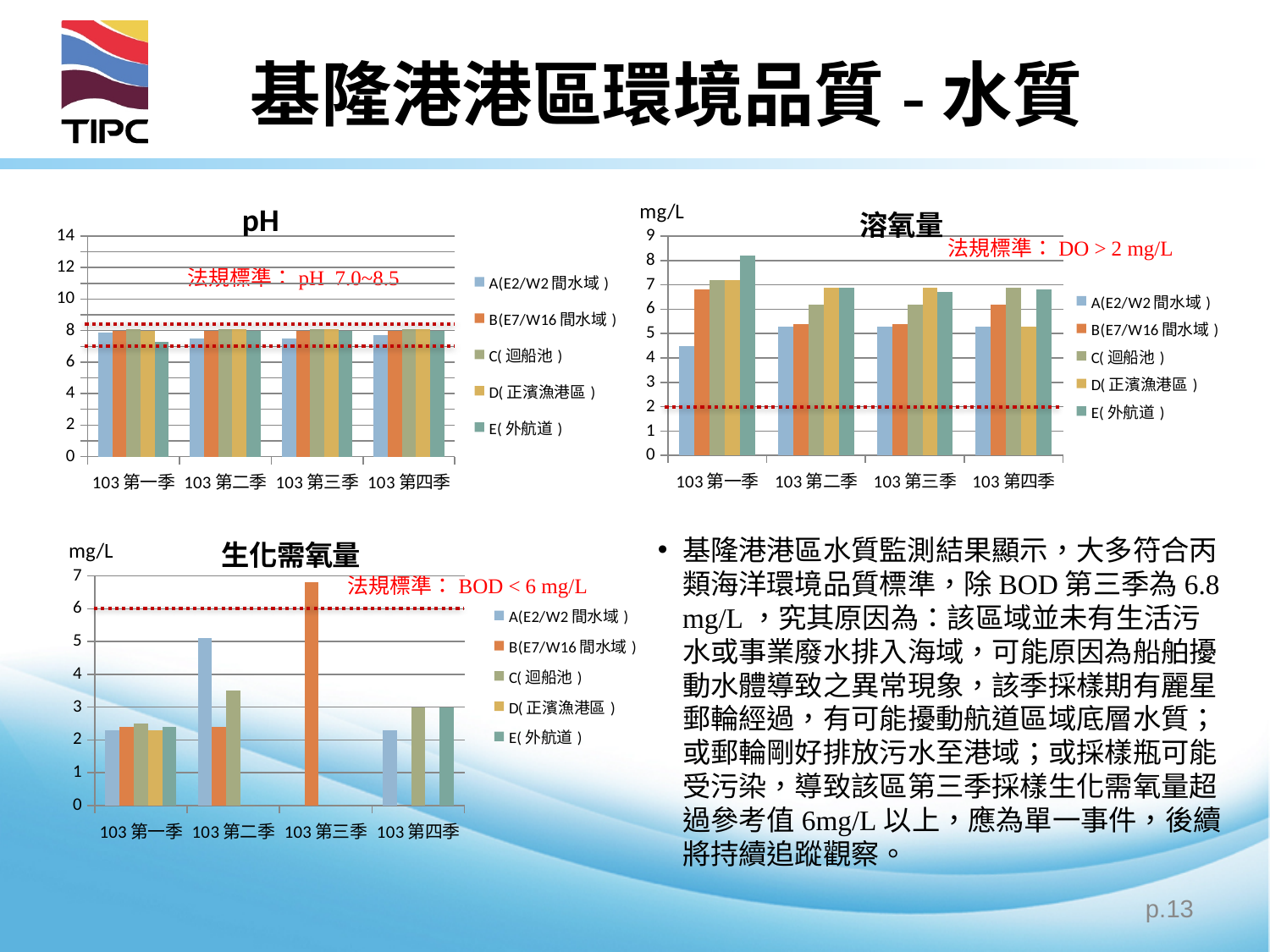

# 基隆港港區環境品質-水質

### Chart: 溶氧量

| Category | A(E2/W2間水域) | B(E7/W16間水域) | C(迴船池) | D(正濱漁港區) | E(外航道) |
|---|---|---|---|---|---|
| 103第一季 | 4.5 | 6.8 | 7.2 | 7.2 | 8.2 |
| 103第二季 | 5.3 | 5.4 | 6.2 | 6.9 | 6.9 |
| 103第三季 | 5.3 | 5.4 | 6.2 | 6.9 | 6.7 |
| 103第四季 | 5.3 | 6.2 | 6.9 | 5.3 | 6.8 |

### Chart: pH

| Category | A(E2/W2間水域) | B(E7/W16間水域) | C(迴船池) | D(正濱漁港區) | E(外航道) |
|---|---|---|---|---|---|
| 103第一季 | 7.9 | 8.0 | 8.1 | 8.0 | 7.3 |
| 103第二季 | 7.5 | 8.0 | 8.1 | 8.1 | 8.0 |
| 103第三季 | 7.5 | 8.0 | 8.1 | 8.1 | 8.0 |
| 103第四季 | 7.7 | 8.0 | 8.1 | 8.1 | 8.0 |
法規標準：DO > 2 mg/L
法規標準：pH  7.0~8.5

### Chart: 生化需氧量

| Category | A(E2/W2間水域) | B(E7/W16間水域) | C(迴船池) | D(正濱漁港區) | E(外航道) |
|---|---|---|---|---|---|
| 103第一季 | 2.3 | 2.4 | 2.5 | 2.3 | 2.4 |
| 103第二季 | 5.1 | 2.4 | 3.5 | 0.0 | 0.0 |
| 103第三季 | 0.0 | 6.8 | 0.0 | 0.0 | 0.0 |
| 103第四季 | 2.3 | 0.0 | 3.0 | 0.0 | 3.0 |
基隆港港區水質監測結果顯示，大多符合丙類海洋環境品質標準，除BOD第三季為6.8 mg/L，究其原因為：該區域並未有生活污水或事業廢水排入海域，可能原因為船舶擾動水體導致之異常現象，該季採樣期有麗星郵輪經過，有可能擾動航道區域底層水質；或郵輪剛好排放污水至港域；或採樣瓶可能受污染，導致該區第三季採樣生化需氧量超過參考值6mg/L以上，應為單一事件，後續將持續追蹤觀察。
法規標準：BOD < 6 mg/L
p.13